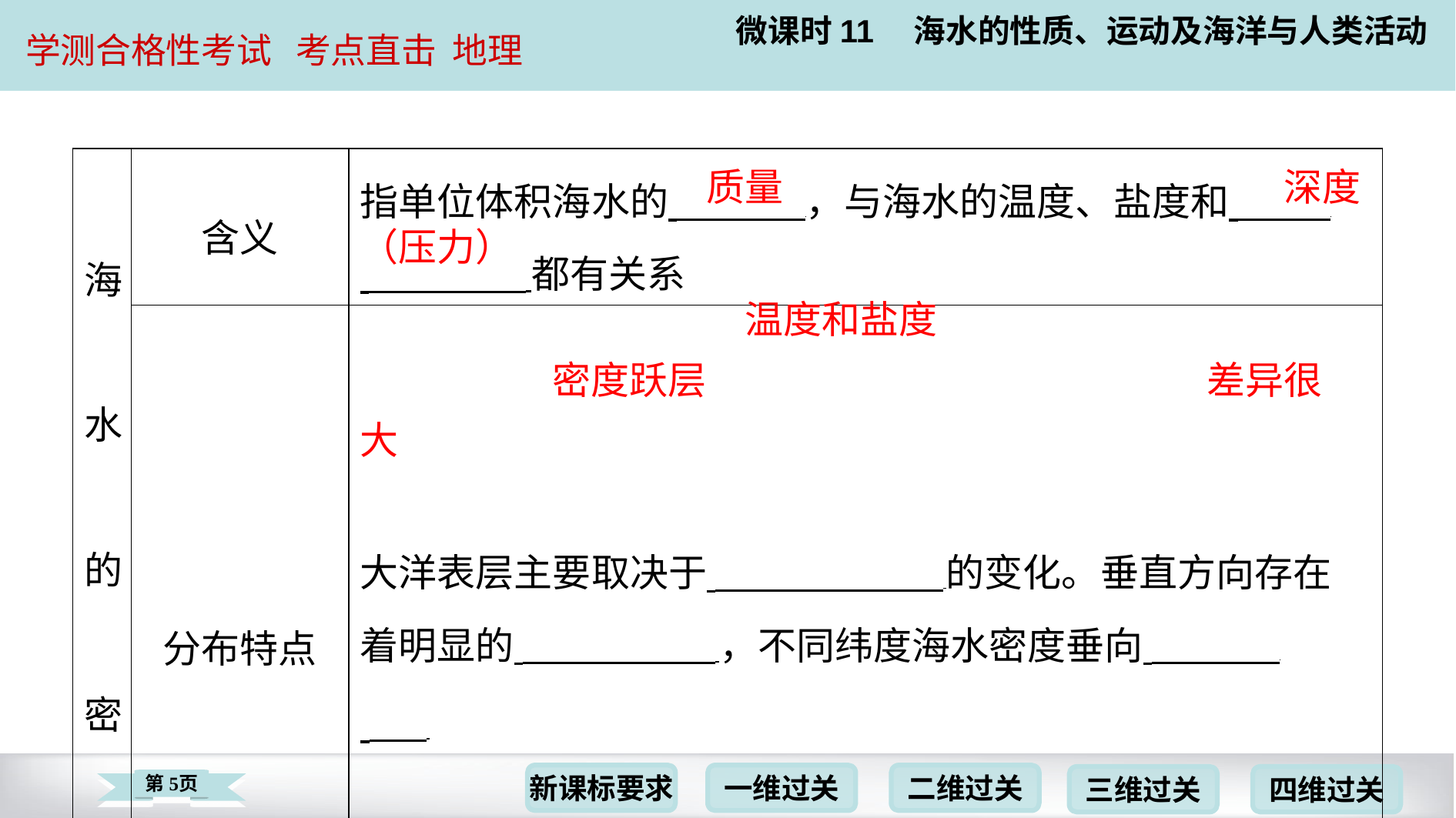

| 海 水 的 密 度 | 含义 | 指单位体积海水的 ，与海水的温度、盐度和 ⁠ ⁠都有关系 |
| --- | --- | --- |
|  | 分布特点 | 大洋表层主要取决于 的变化。垂直方向存在 着明显的 ，不同纬度海水密度垂向 ⁠ ⁠ |
质量
深度
（压力）
温度和盐度
密度跃层
差异很
大